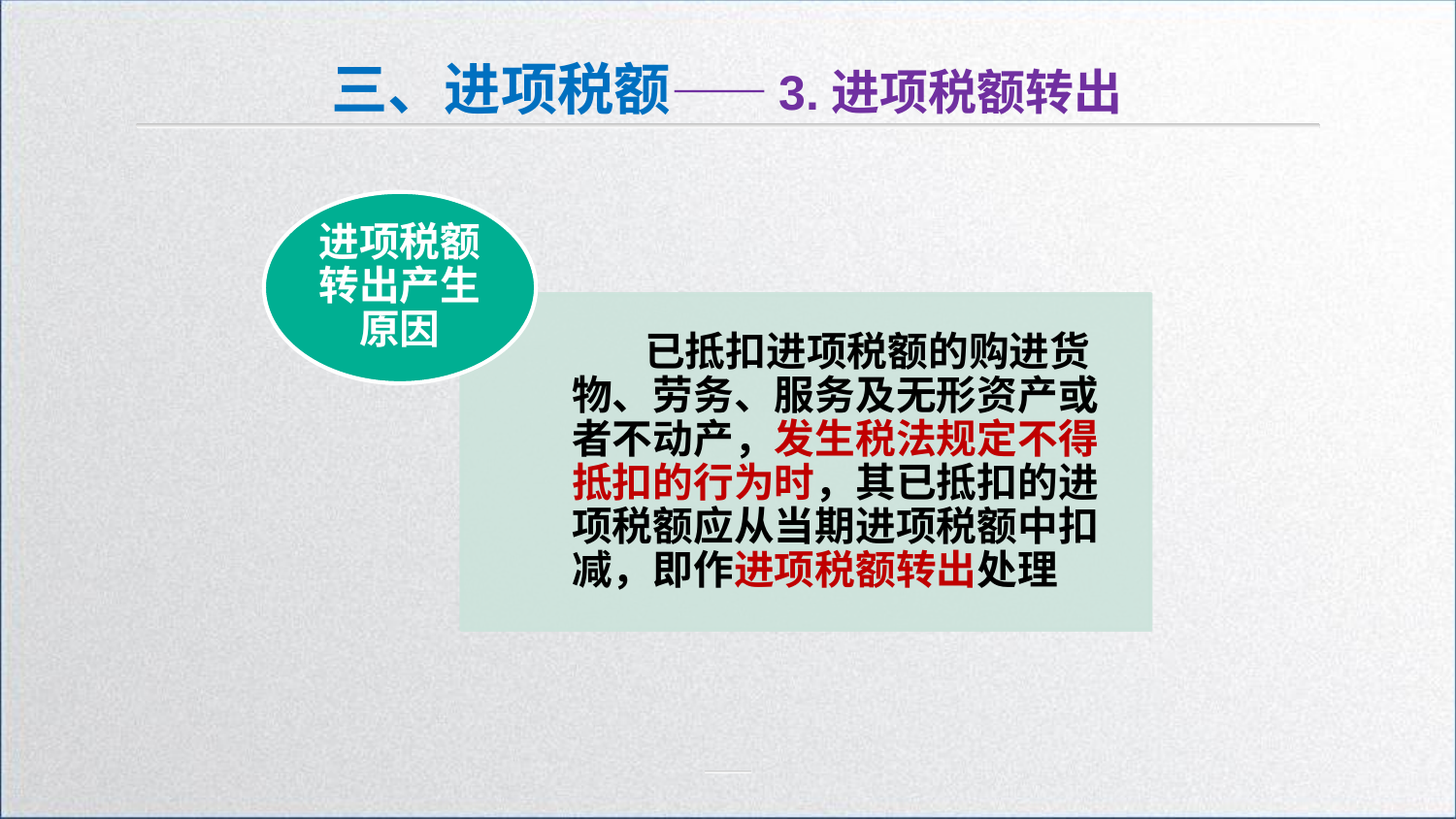

三、进项税额——3.进项税额转出
已抵扣进项税额的购进货物、劳务、服务及无形资产或者不动产，发生税法规定不得抵扣的行为时，其已抵扣的进项税额应从当期进项税额中扣减，即作进项税额转出处理
进项税额转出产生原因